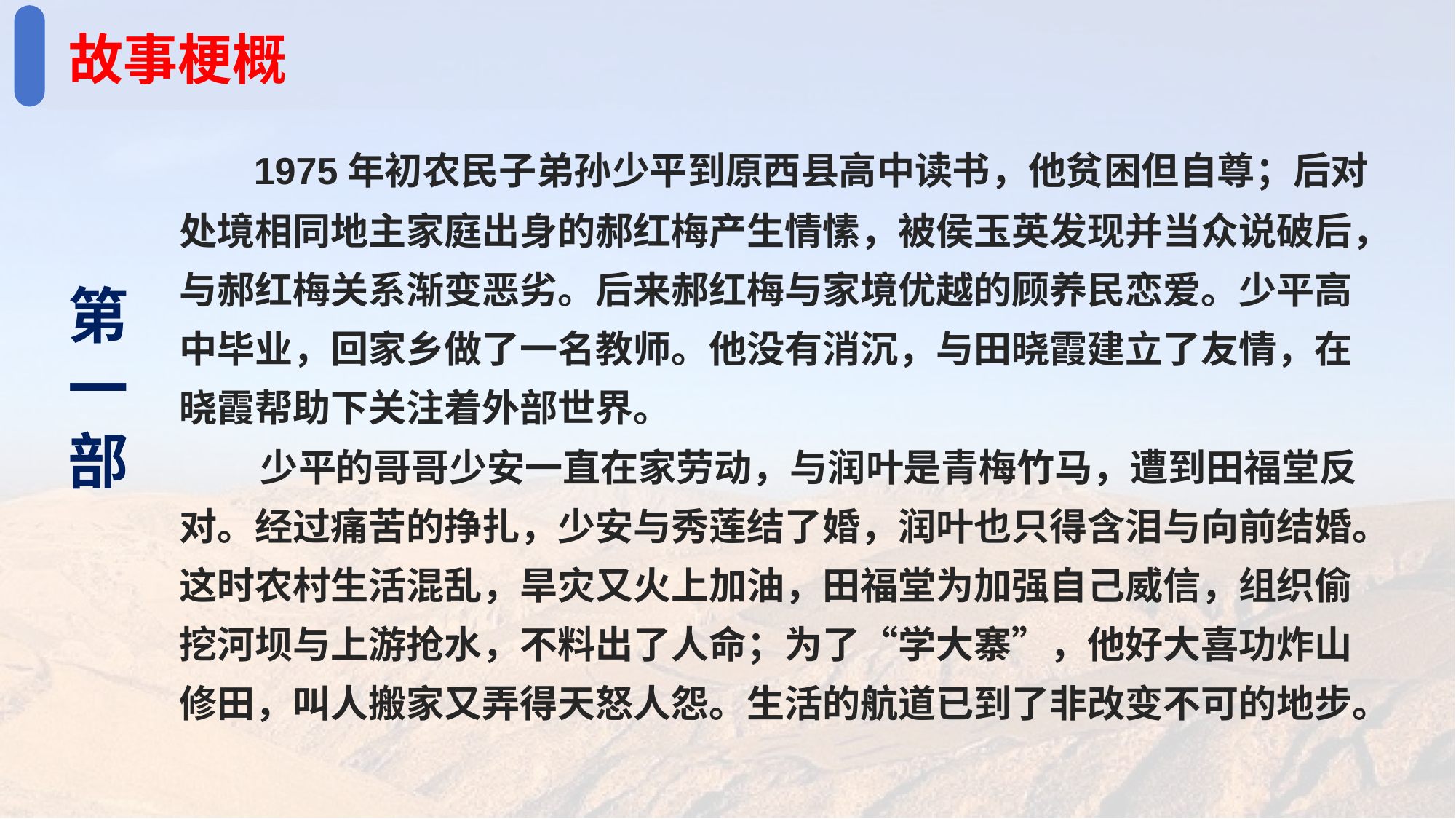

故事梗概
  1975年初农民子弟孙少平到原西县高中读书，他贫困但自尊；后对处境相同地主家庭出身的郝红梅产生情愫，被侯玉英发现并当众说破后，与郝红梅关系渐变恶劣。后来郝红梅与家境优越的顾养民恋爱。少平高中毕业，回家乡做了一名教师。他没有消沉，与田晓霞建立了友情，在晓霞帮助下关注着外部世界。
  少平的哥哥少安一直在家劳动，与润叶是青梅竹马，遭到田福堂反对。经过痛苦的挣扎，少安与秀莲结了婚，润叶也只得含泪与向前结婚。这时农村生活混乱，旱灾又火上加油，田福堂为加强自己威信，组织偷挖河坝与上游抢水，不料出了人命；为了“学大寨”，他好大喜功炸山修田，叫人搬家又弄得天怒人怨。生活的航道已到了非改变不可的地步。
第一部